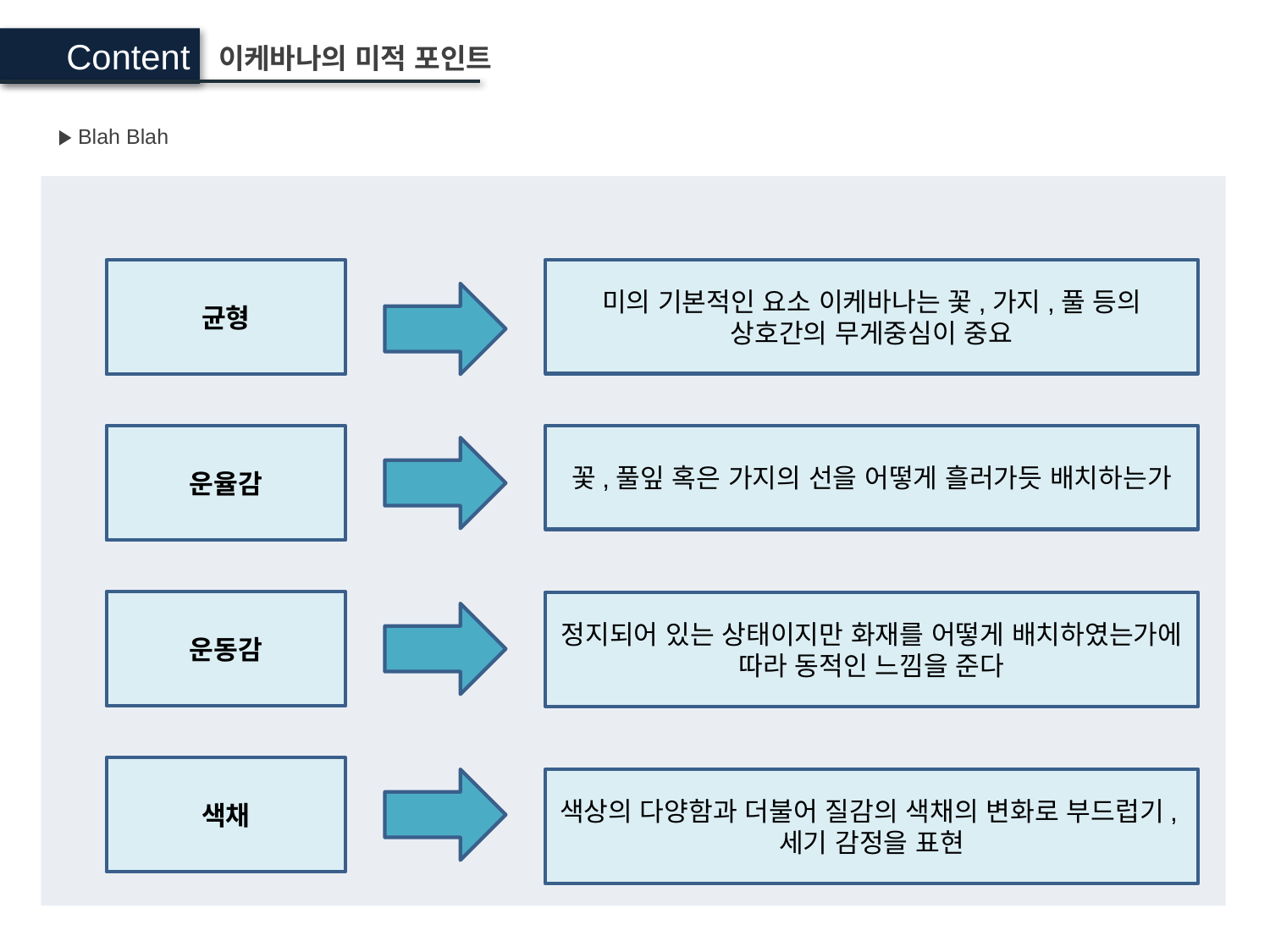

Content
이케바나의 미적 포인트
▶ Blah Blah

미의 기본적인 요소 이케바나는 꽃,가지,풀 등의 상호간의 무게중심이 중요
균형

운율감
꽃,풀잎 혹은 가지의 선을 어떻게 흘러가듯 배치하는가

운동감
정지되어 있는 상태이지만 화재를 어떻게 배치하였는가에 따라 동적인 느낌을 준다

색채

색상의 다양함과 더불어 질감의 색채의 변화로 부드럽기,세기 감정을 표현